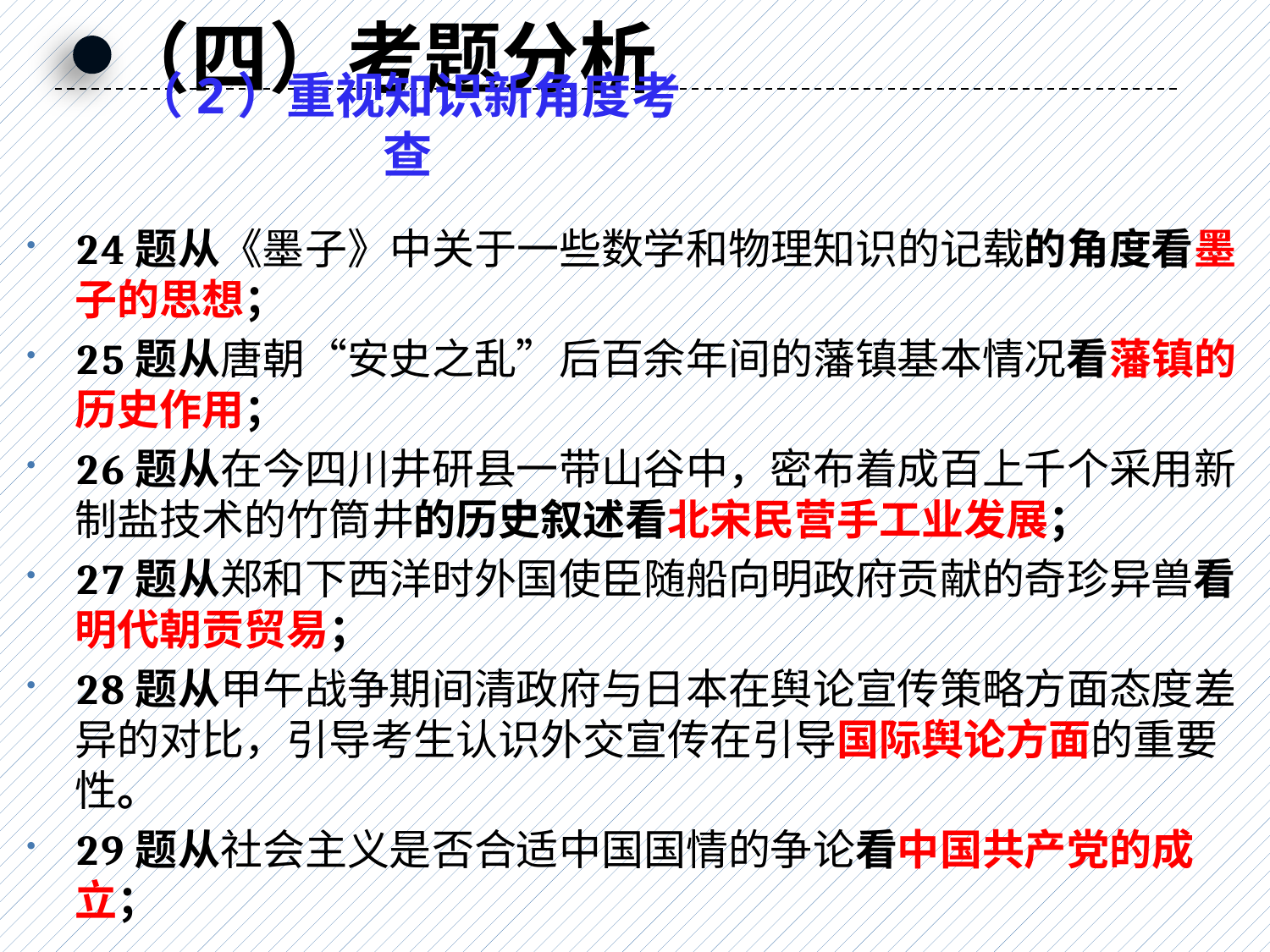

（四）考题分析

（2）重视知识新角度考查
24题从《墨子》中关于一些数学和物理知识的记载的角度看墨子的思想；
25题从唐朝“安史之乱”后百余年间的藩镇基本情况看藩镇的历史作用；
26题从在今四川井研县一带山谷中，密布着成百上千个采用新制盐技术的竹筒井的历史叙述看北宋民营手工业发展；
27题从郑和下西洋时外国使臣随船向明政府贡献的奇珍异兽看明代朝贡贸易；
28题从甲午战争期间清政府与日本在舆论宣传策略方面态度差异的对比，引导考生认识外交宣传在引导国际舆论方面的重要性。
29题从社会主义是否合适中国国情的争论看中国共产党的成立；